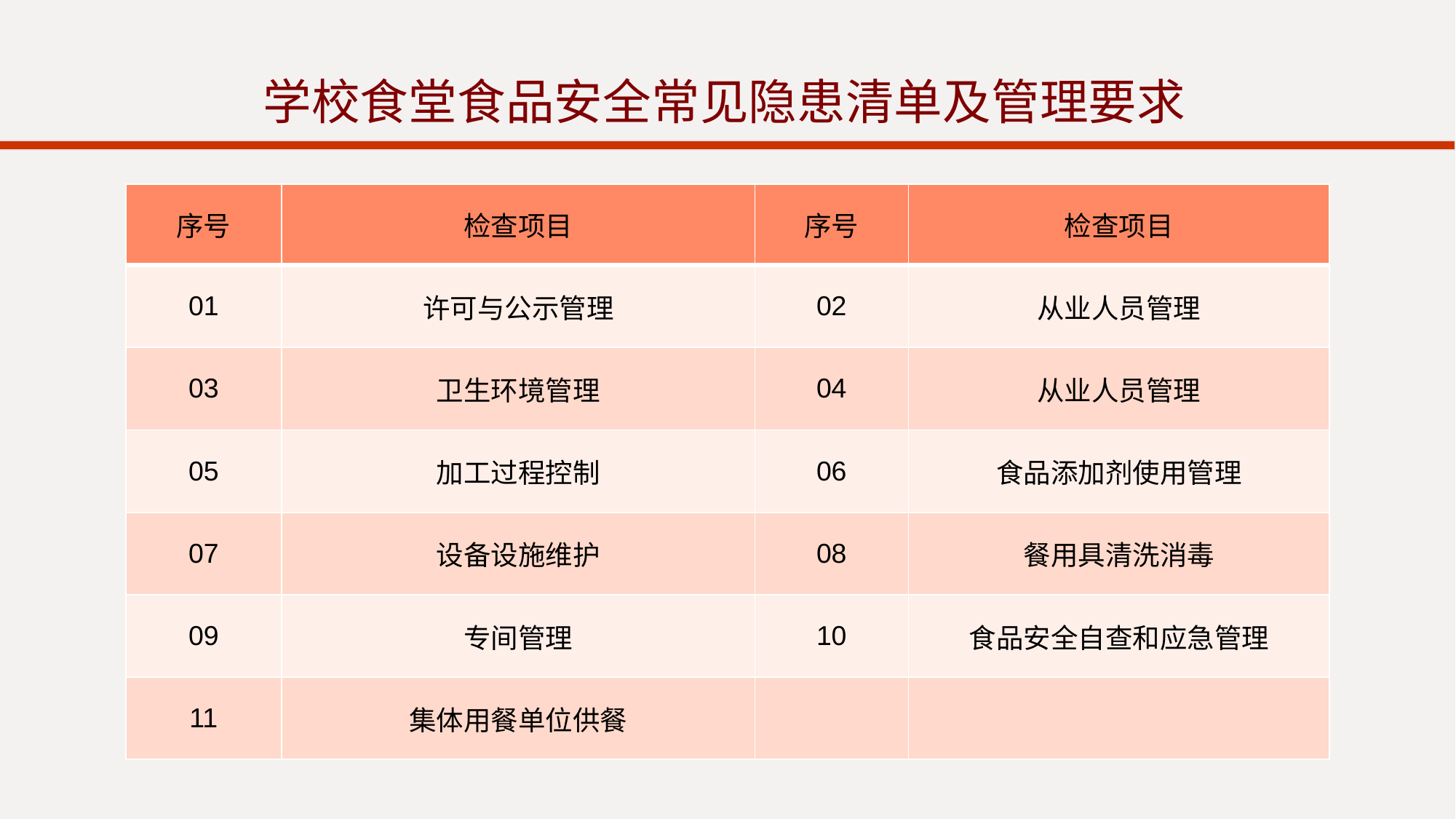

学校食堂食品安全常见隐患清单及管理要求
| 序号 | 检查项目 | 序号 | 检查项目 |
| --- | --- | --- | --- |
| 01 | 许可与公示管理 | 02 | 从业人员管理 |
| 03 | 卫生环境管理 | 04 | 从业人员管理 |
| 05 | 加工过程控制 | 06 | 食品添加剂使用管理 |
| 07 | 设备设施维护 | 08 | 餐用具清洗消毒 |
| 09 | 专间管理 | 10 | 食品安全自查和应急管理 |
| 11 | 集体用餐单位供餐 |  |  |